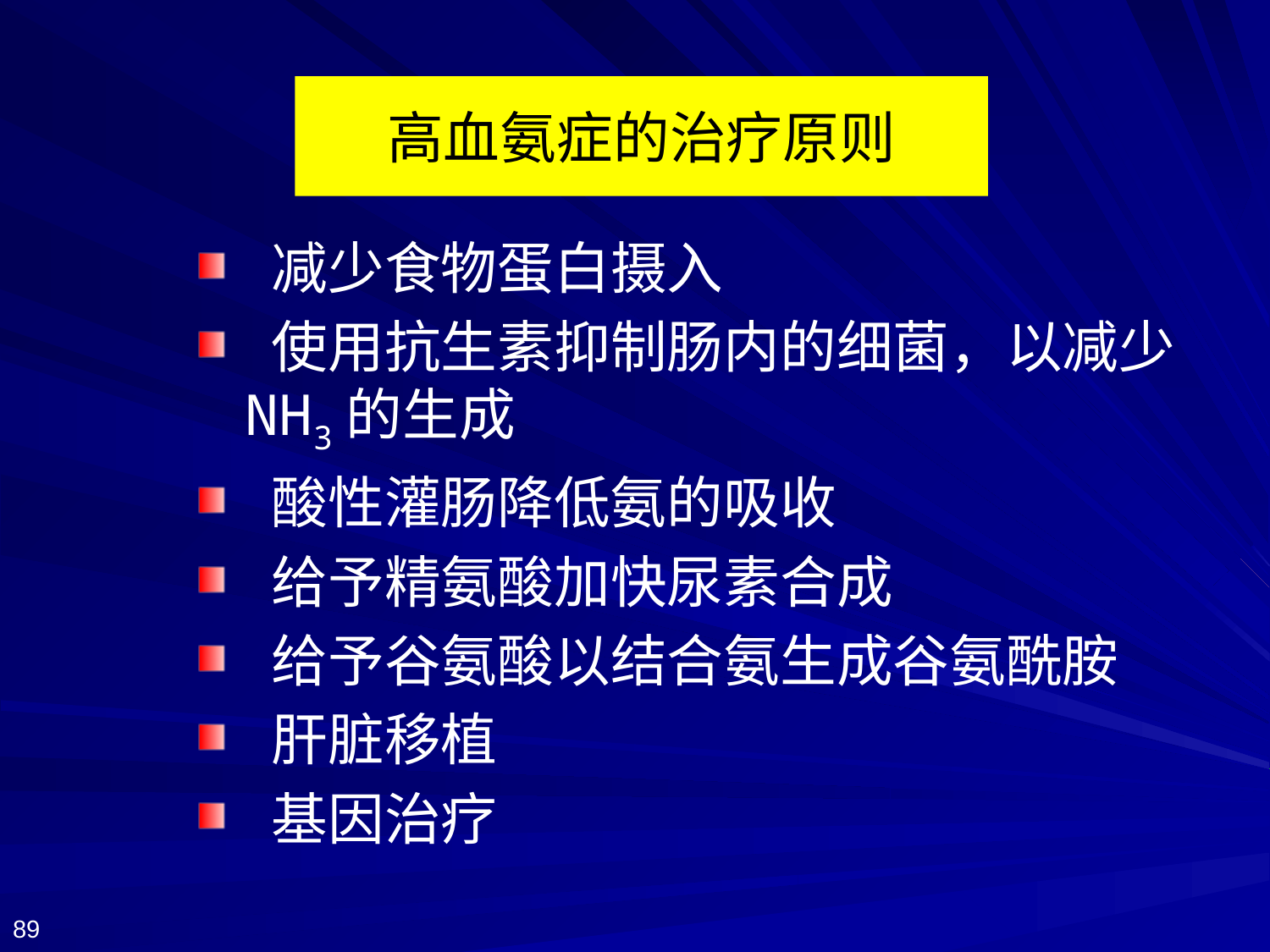

# 高血氨症的治疗原则
 减少食物蛋白摄入
 使用抗生素抑制肠内的细菌，以减少NH3的生成
 酸性灌肠降低氨的吸收
 给予精氨酸加快尿素合成
 给予谷氨酸以结合氨生成谷氨酰胺
 肝脏移植
 基因治疗
89